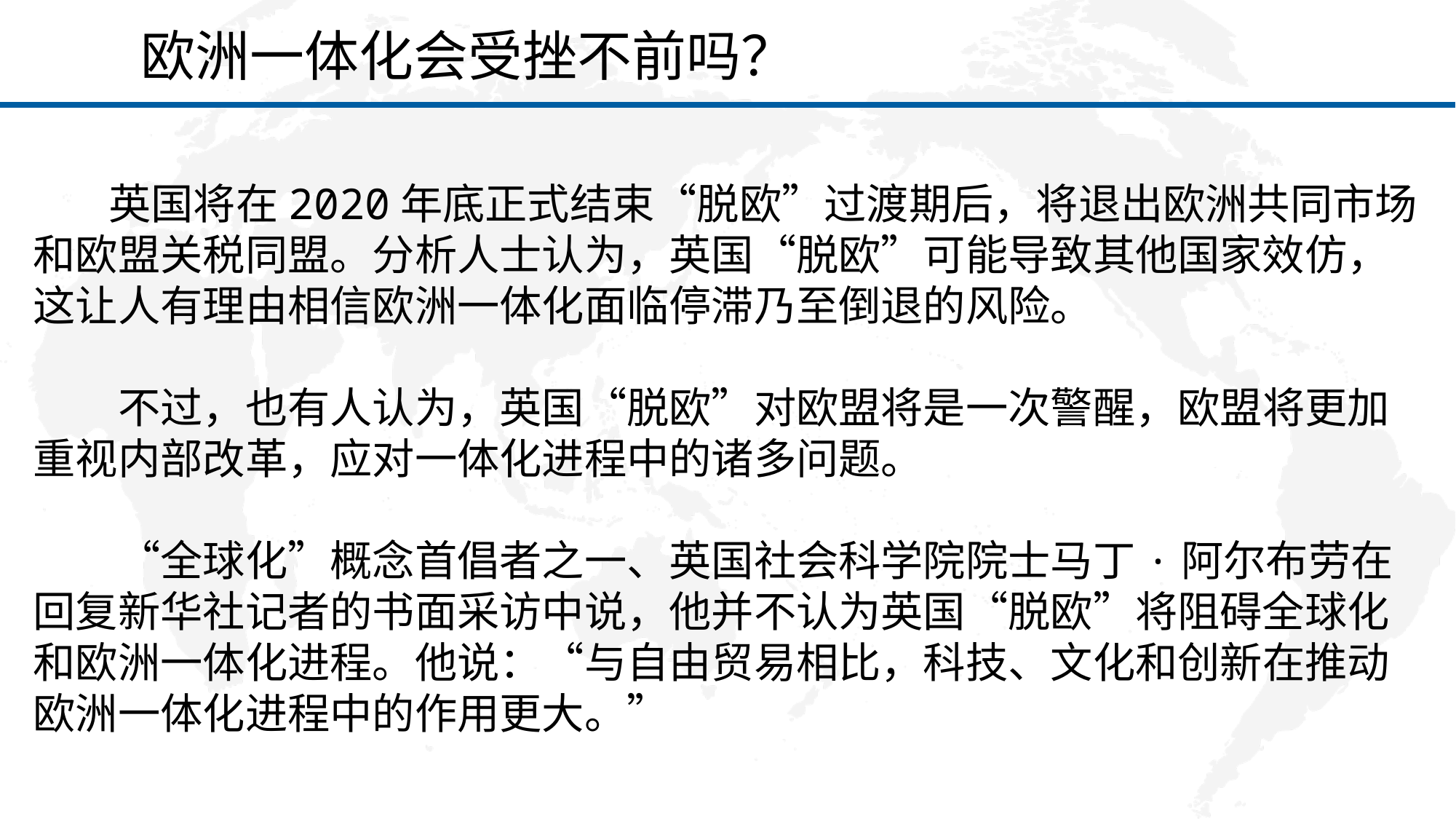

欧洲一体化会受挫不前吗？
         英国将在2020年底正式结束“脱欧”过渡期后，将退出欧洲共同市场和欧盟关税同盟。分析人士认为，英国“脱欧”可能导致其他国家效仿，这让人有理由相信欧洲一体化面临停滞乃至倒退的风险。

　　不过，也有人认为，英国“脱欧”对欧盟将是一次警醒，欧盟将更加重视内部改革，应对一体化进程中的诸多问题。

　　“全球化”概念首倡者之一、英国社会科学院院士马丁·阿尔布劳在回复新华社记者的书面采访中说，他并不认为英国“脱欧”将阻碍全球化和欧洲一体化进程。他说：“与自由贸易相比，科技、文化和创新在推动欧洲一体化进程中的作用更大。”